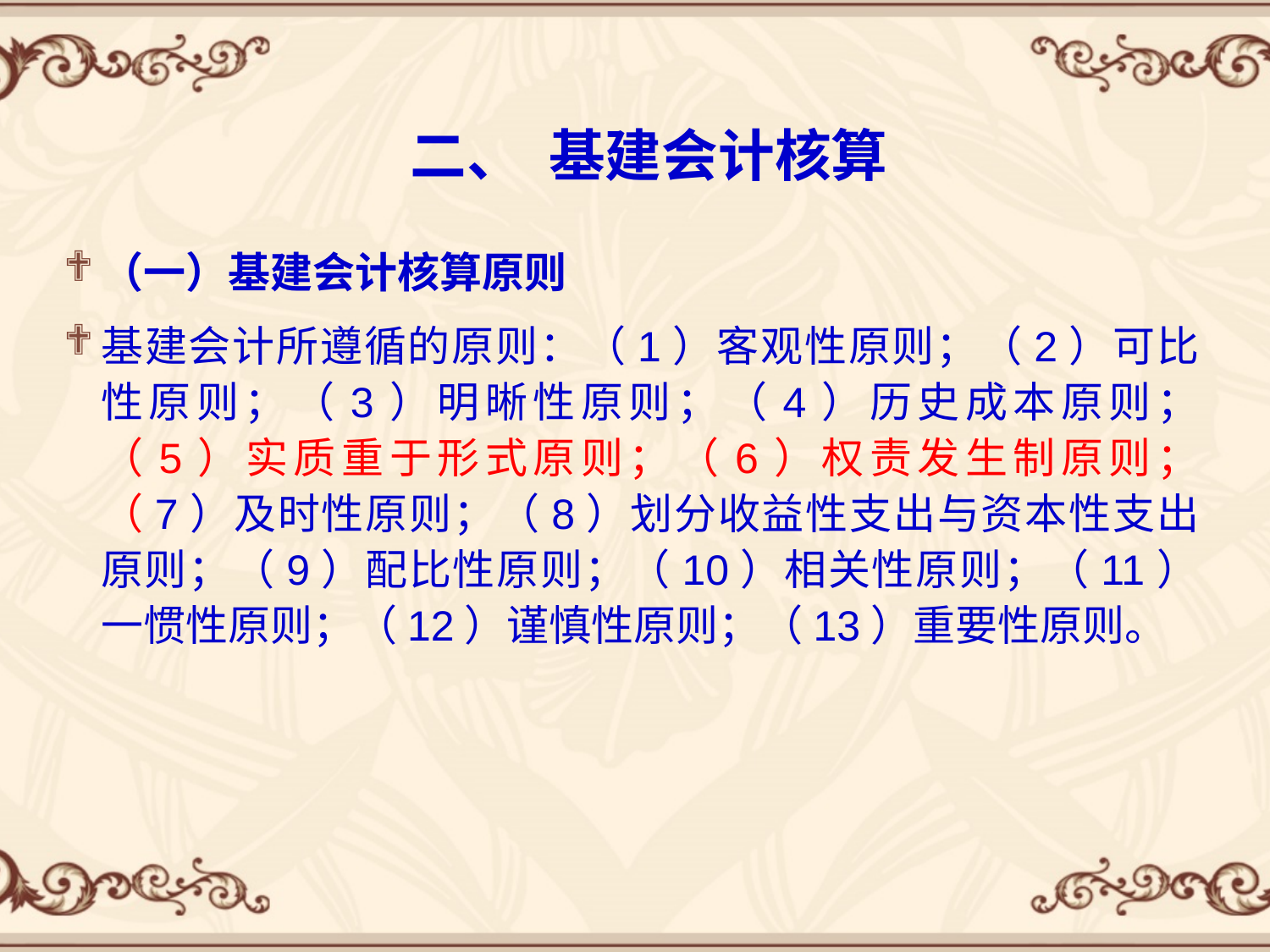

# 二、  基建会计核算
（一）基建会计核算原则
基建会计所遵循的原则：（1）客观性原则；（2）可比性原则；（3）明晰性原则；（4）历史成本原则；（5）实质重于形式原则；（6）权责发生制原则；（7）及时性原则；（8）划分收益性支出与资本性支出原则；（9）配比性原则；（10）相关性原则；（11）一惯性原则；（12）谨慎性原则；（13）重要性原则。